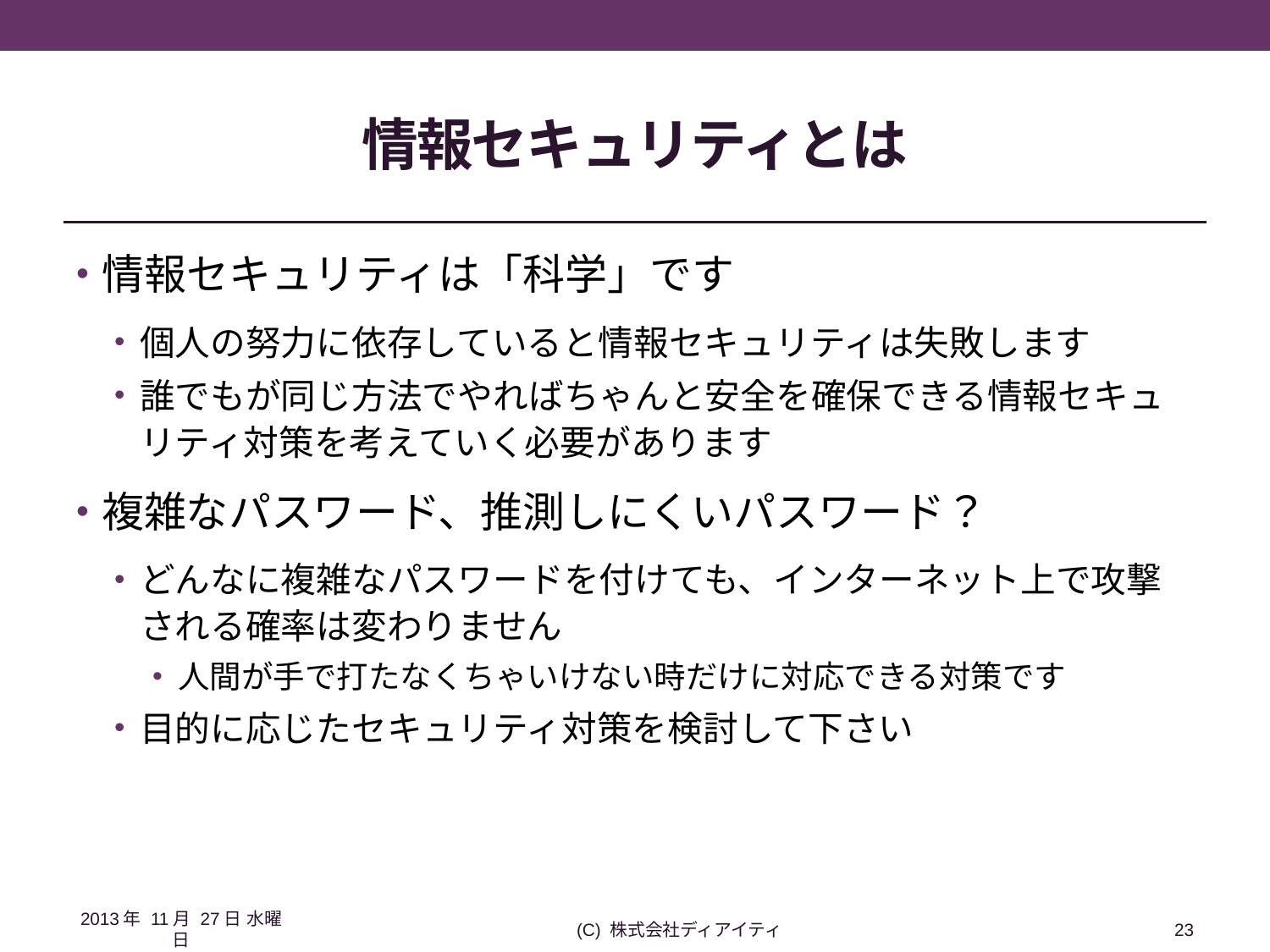

# 情報セキュリティとは
情報セキュリティは「科学」です
個人の努力に依存していると情報セキュリティは失敗します
誰でもが同じ方法でやればちゃんと安全を確保できる情報セキュリティ対策を考えていく必要があります
複雑なパスワード、推測しにくいパスワード？
どんなに複雑なパスワードを付けても、インターネット上で攻撃される確率は変わりません
人間が手で打たなくちゃいけない時だけに対応できる対策です
目的に応じたセキュリティ対策を検討して下さい
2013年 11月 27日 水曜日
(C) 株式会社ディアイティ
23